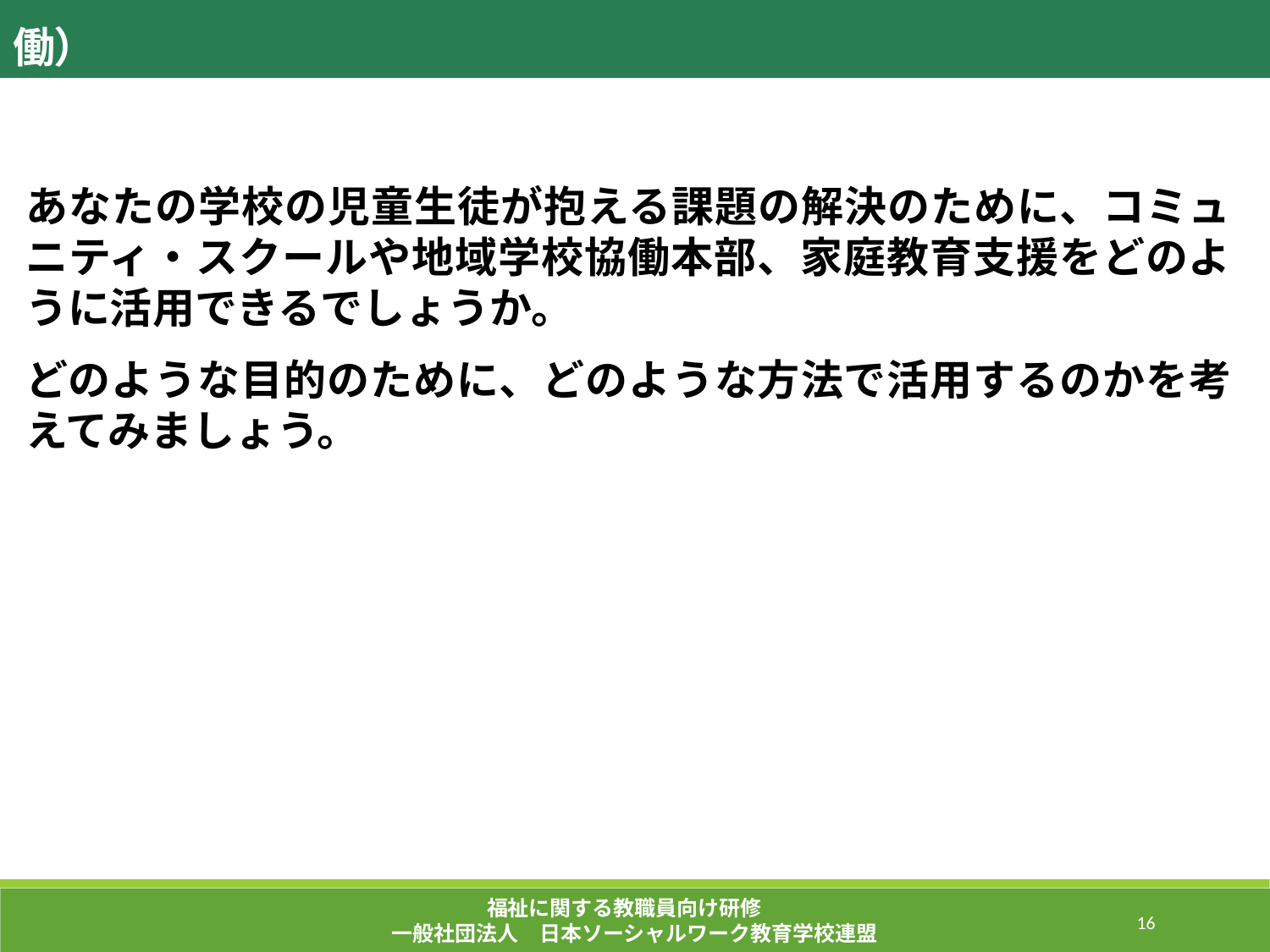

ワーク１ （コミュニティ・スクール、家庭教育支援チームとの協働）
あなたの学校の児童生徒が抱える課題の解決のために、コミュニティ・スクールや地域学校協働本部、家庭教育支援をどのように活用できるでしょうか。
どのような目的のために、どのような方法で活用するのかを考えてみましょう。
福祉に関する教職員向け研修
一般社団法人　日本ソーシャルワーク教育学校連盟
16